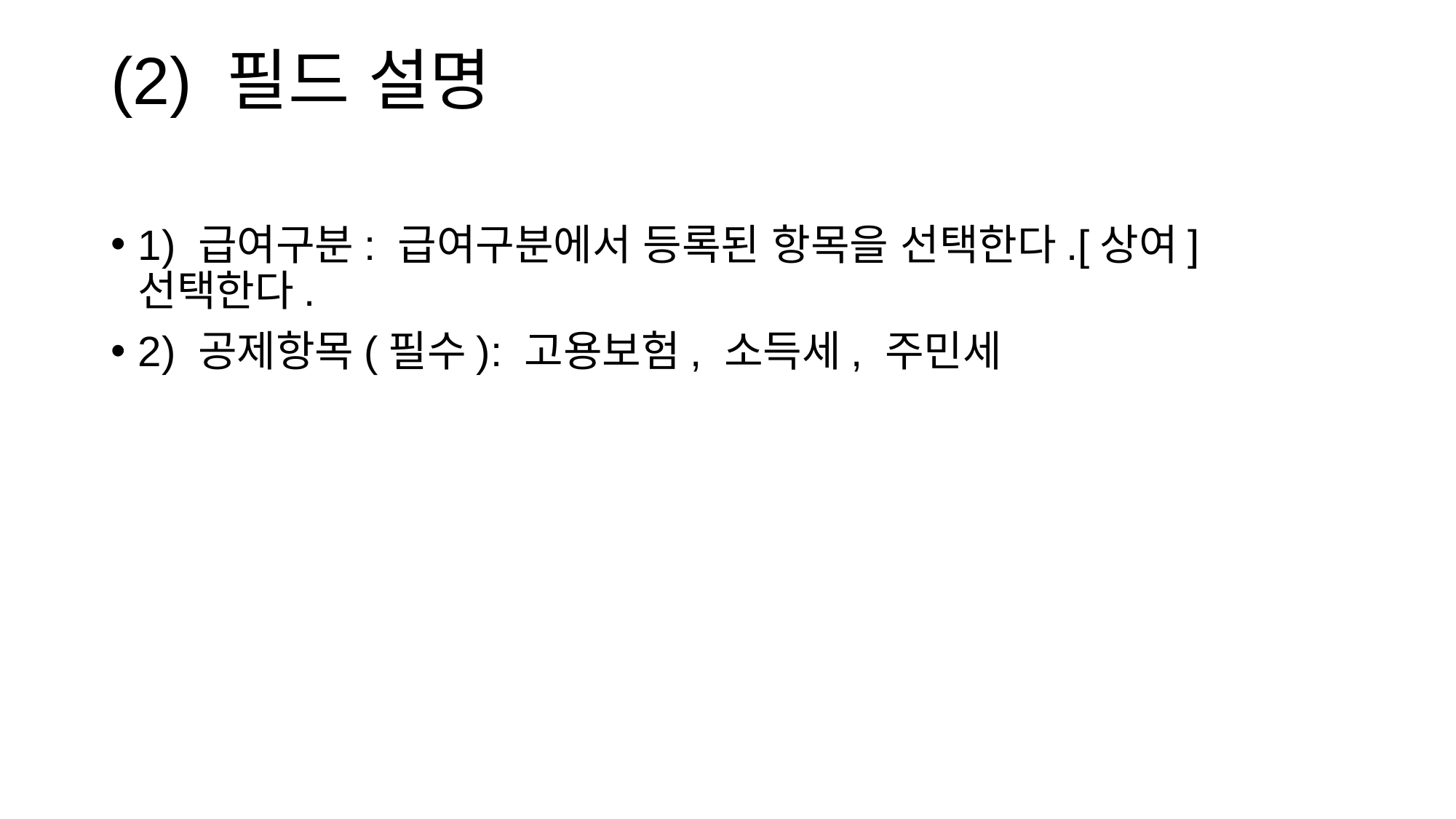

# (2) 필드 설명
1) 급여구분: 급여구분에서 등록된 항목을 선택한다.[상여]선택한다.
2) 공제항목(필수): 고용보험, 소득세, 주민세